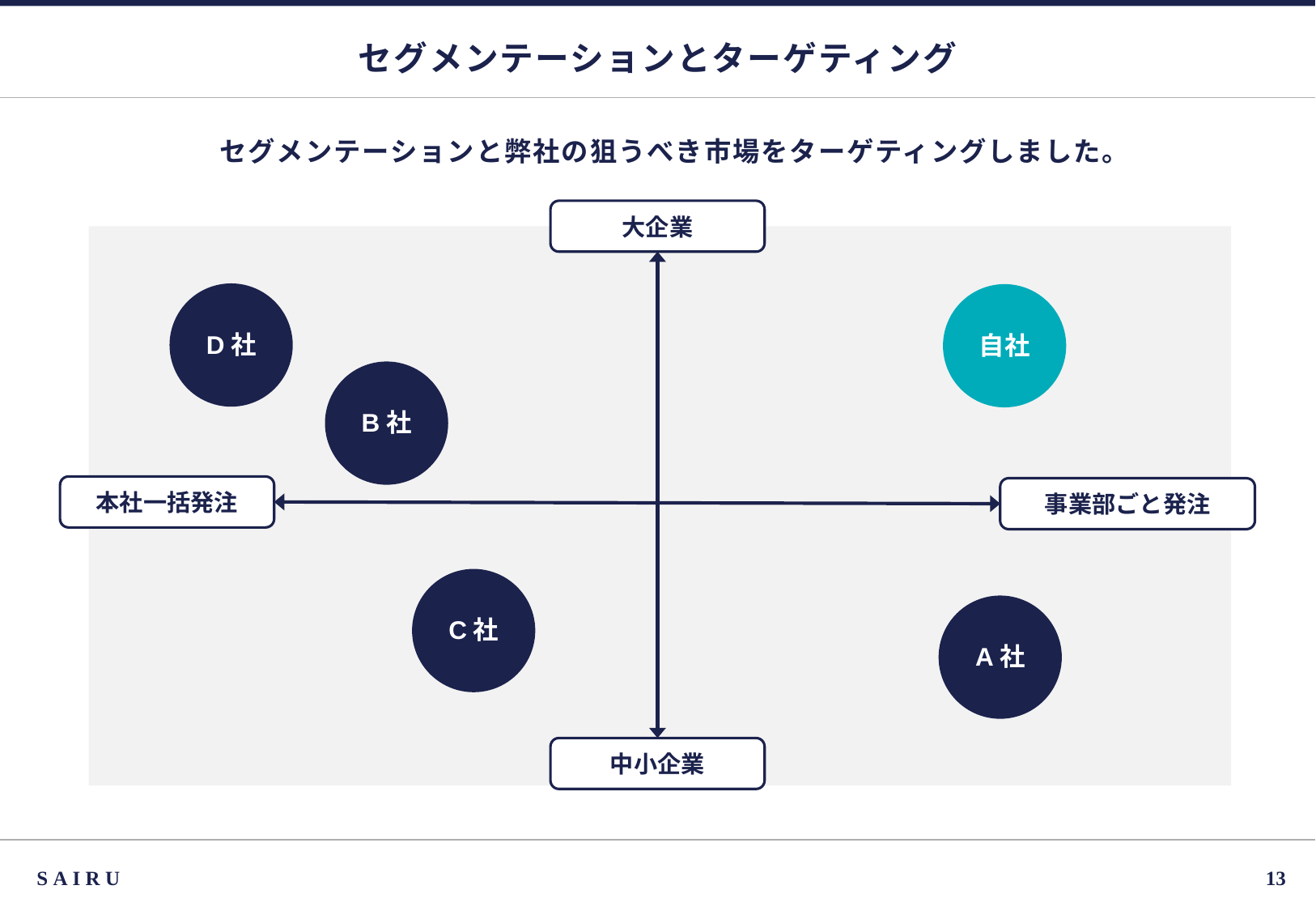

# セグメンテーションとターゲティング
セグメンテーションと弊社の狙うべき市場をターゲティングしました。
大企業

D社

自社

B社
本社一括発注
事業部ごと発注

C社

A社
中小企業
SAIRU
13